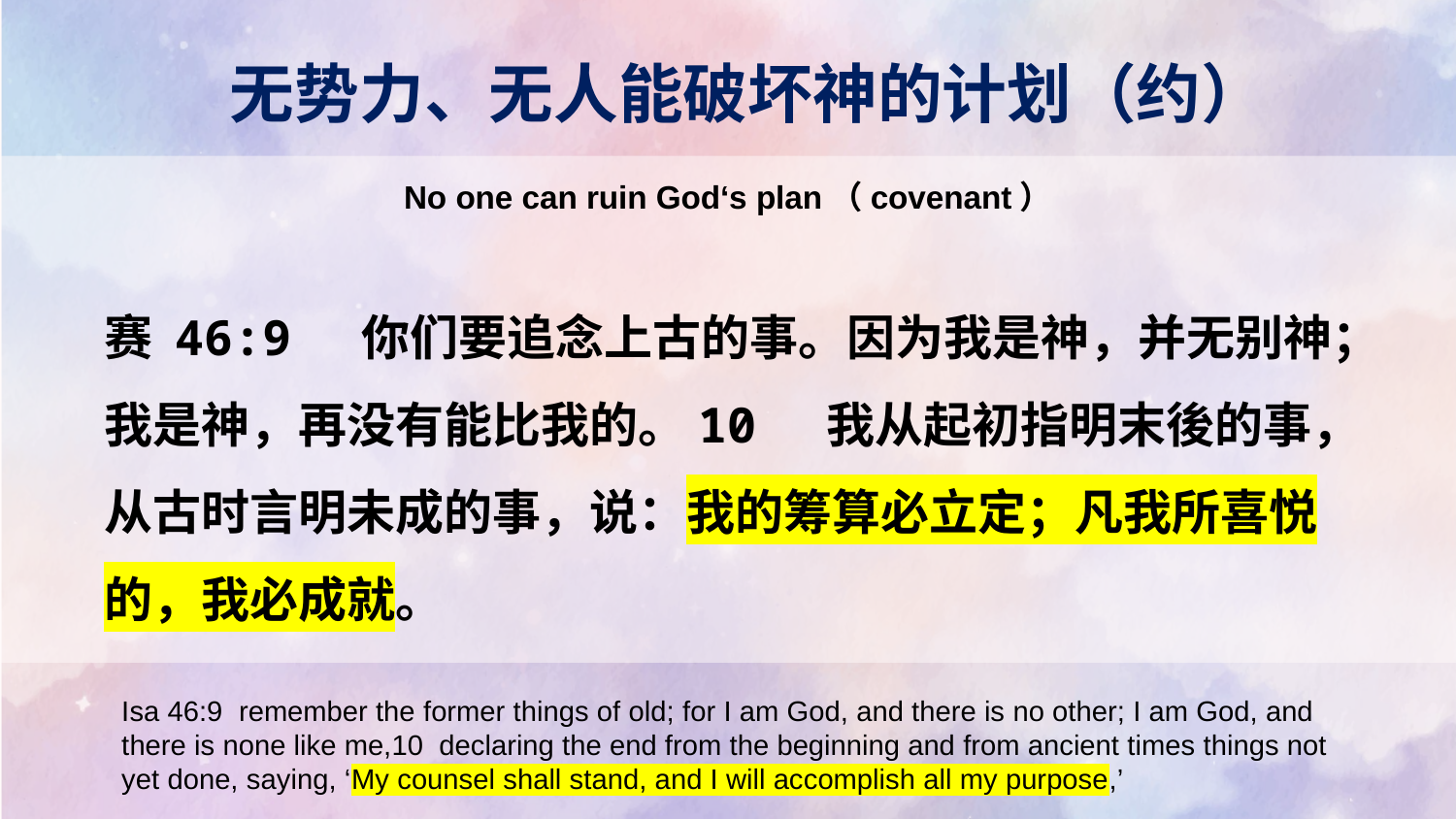

无势力、无人能破坏神的计划（约）
No one can ruin God‘s plan（covenant）
赛 46:9  你们要追念上古的事。因为我是神，并无别神；我是神，再没有能比我的。10  我从起初指明末後的事，从古时言明未成的事，说：我的筹算必立定；凡我所喜悦的，我必成就。
Isa 46:9  remember the former things of old; for I am God, and there is no other; I am God, and there is none like me,10  declaring the end from the beginning and from ancient times things not yet done, saying, ‘My counsel shall stand, and I will accomplish all my purpose,’